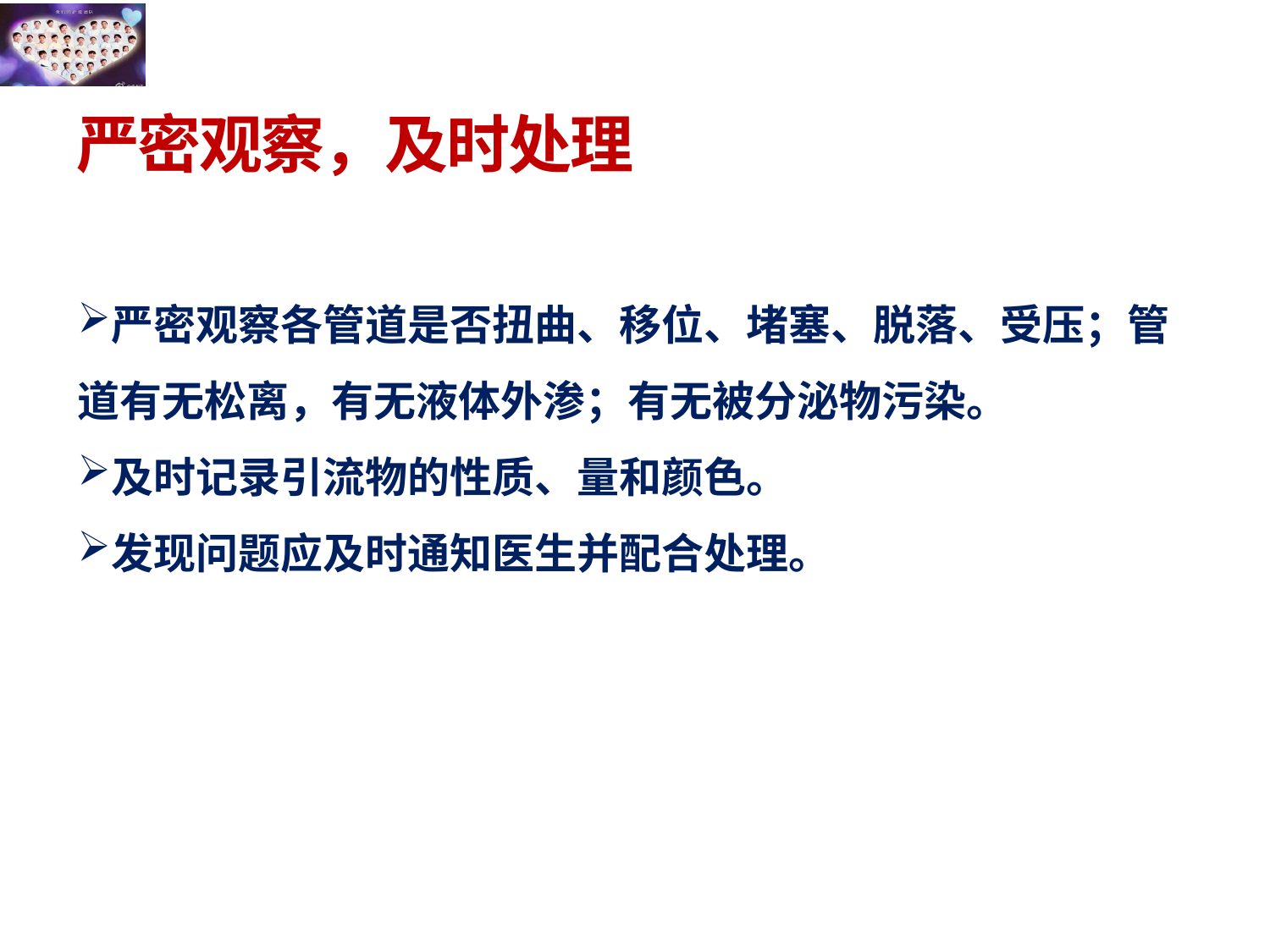

# 严密观察，及时处理
严密观察各管道是否扭曲、移位、堵塞、脱落、受压；管道有无松离，有无液体外渗；有无被分泌物污染。
及时记录引流物的性质、量和颜色。
发现问题应及时通知医生并配合处理。